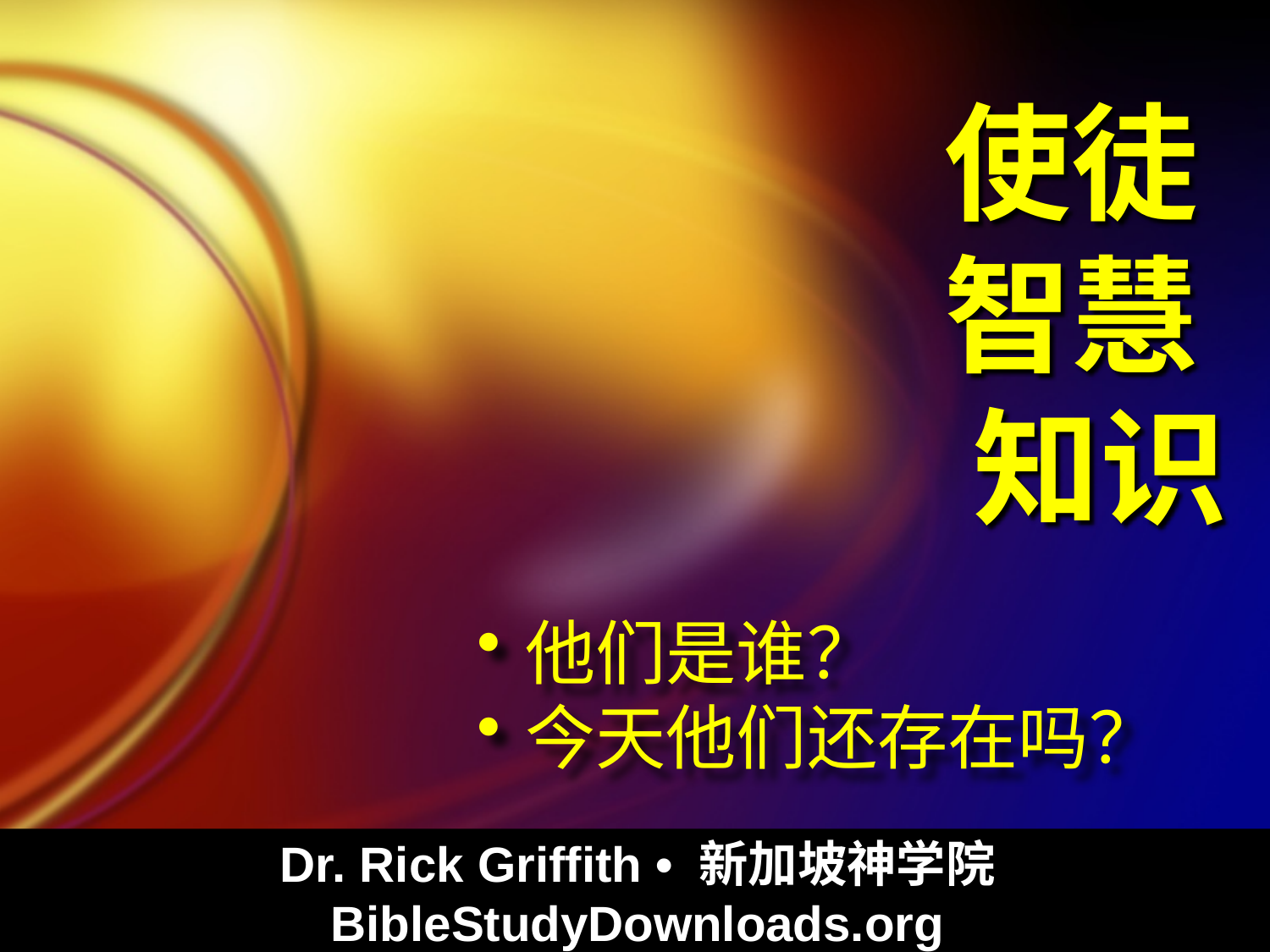

使徒
智慧
知识
他们是谁？
今天他们还存在吗？
Dr. Rick Griffith • 新加坡神学院
BibleStudyDownloads.org